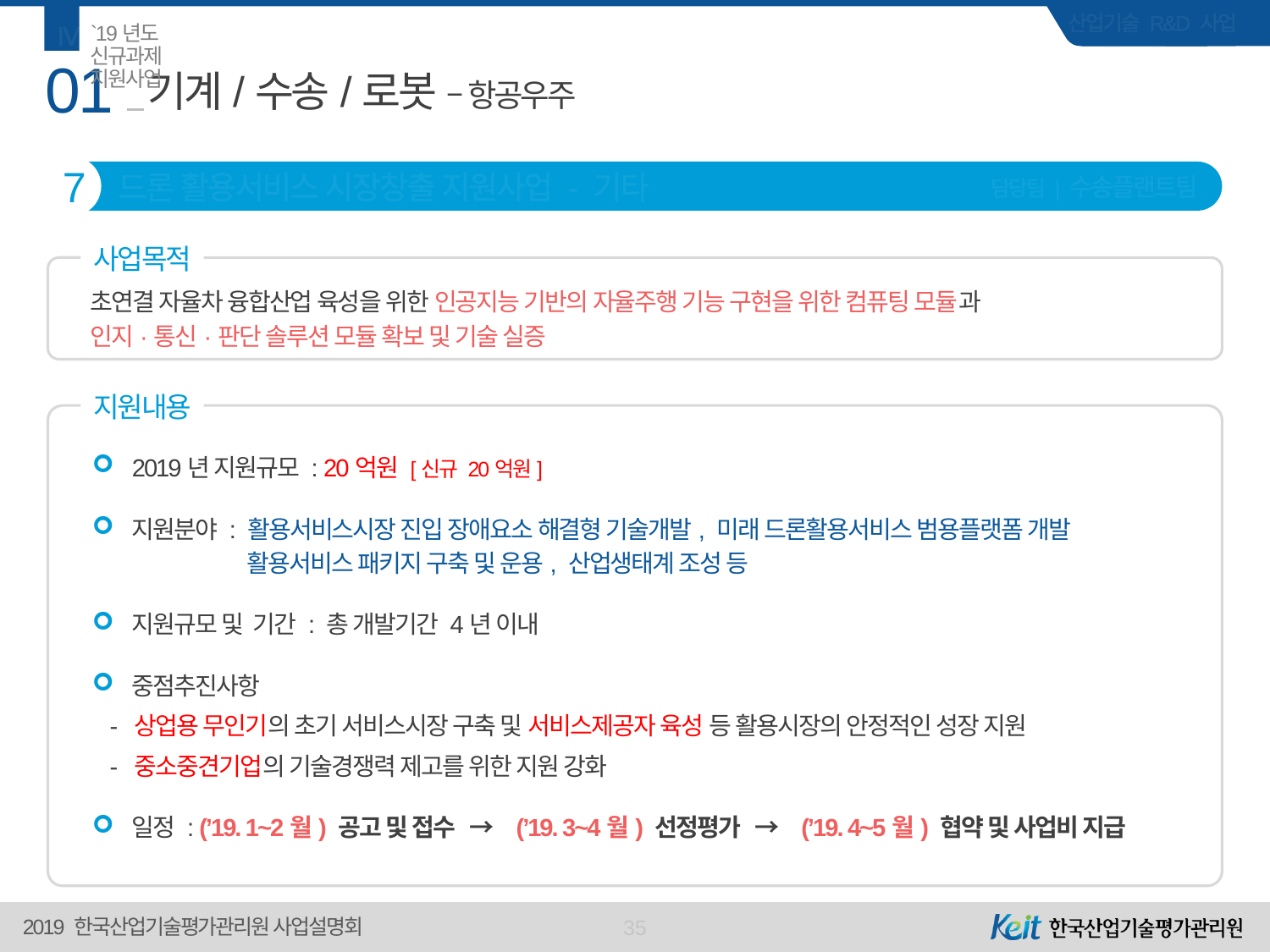

Ⅳ
`19년도 신규과제 지원사업
01
# 기계/수송/로봇 – 항공우주
7
드론 활용서비스 시장창출 지원사업 - 기타
담당팀 | 수송플랜트팀
사업목적

초연결 자율차 융합산업 육성을 위한 인공지능 기반의 자율주행 기능 구현을 위한 컴퓨팅 모듈과
인지·통신·판단 솔루션 모듈 확보 및 기술 실증
지원내용

2019년 지원규모 : 20억원 [신규 20억원]

지원분야 : 활용서비스시장 진입 장애요소 해결형 기술개발, 미래 드론활용서비스 범용플랫폼 개발
                             활용서비스 패키지 구축 및 운용, 산업생태계 조성 등

지원규모 및  기간 : 총 개발기간 4년 이내

중점추진사항
   -  상업용 무인기의 초기 서비스시장 구축 및 서비스제공자 육성 등 활용시장의 안정적인 성장 지원
   -  중소중견기업의 기술경쟁력 제고를 위한 지원 강화

일정 : (’19. 1~2월) 공고 및 접수   →   (’19. 3~4월) 선정평가   →   (’19. 4~5월) 협약 및 사업비 지급
35